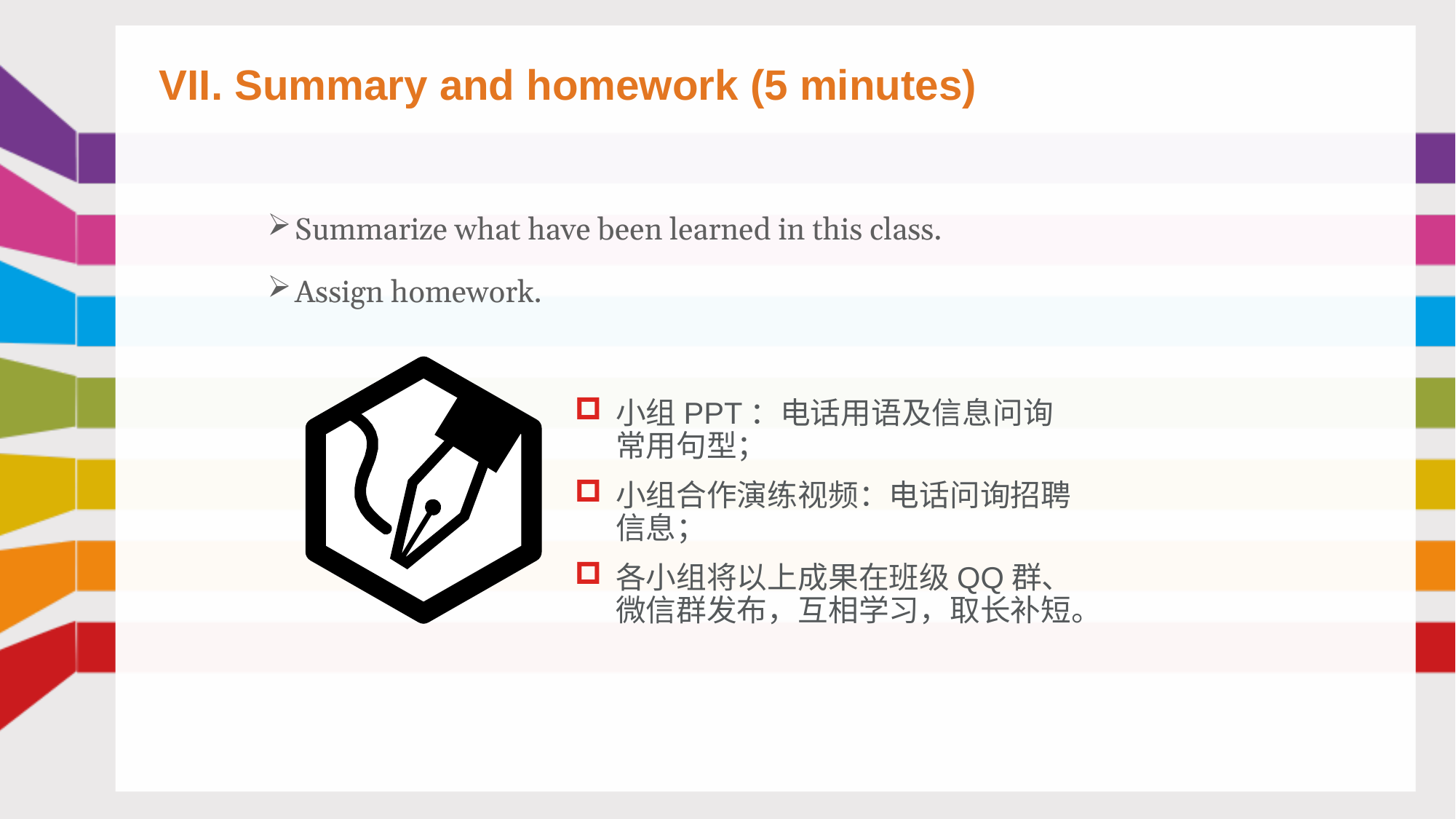

# VII. Summary and homework (5 minutes)

Summarize what have been learned in this class.
Assign homework.

小组PPT：电话用语及信息问询常用句型；
小组合作演练视频：电话问询招聘信息；
各小组将以上成果在班级QQ群、微信群发布，互相学习，取长补短。